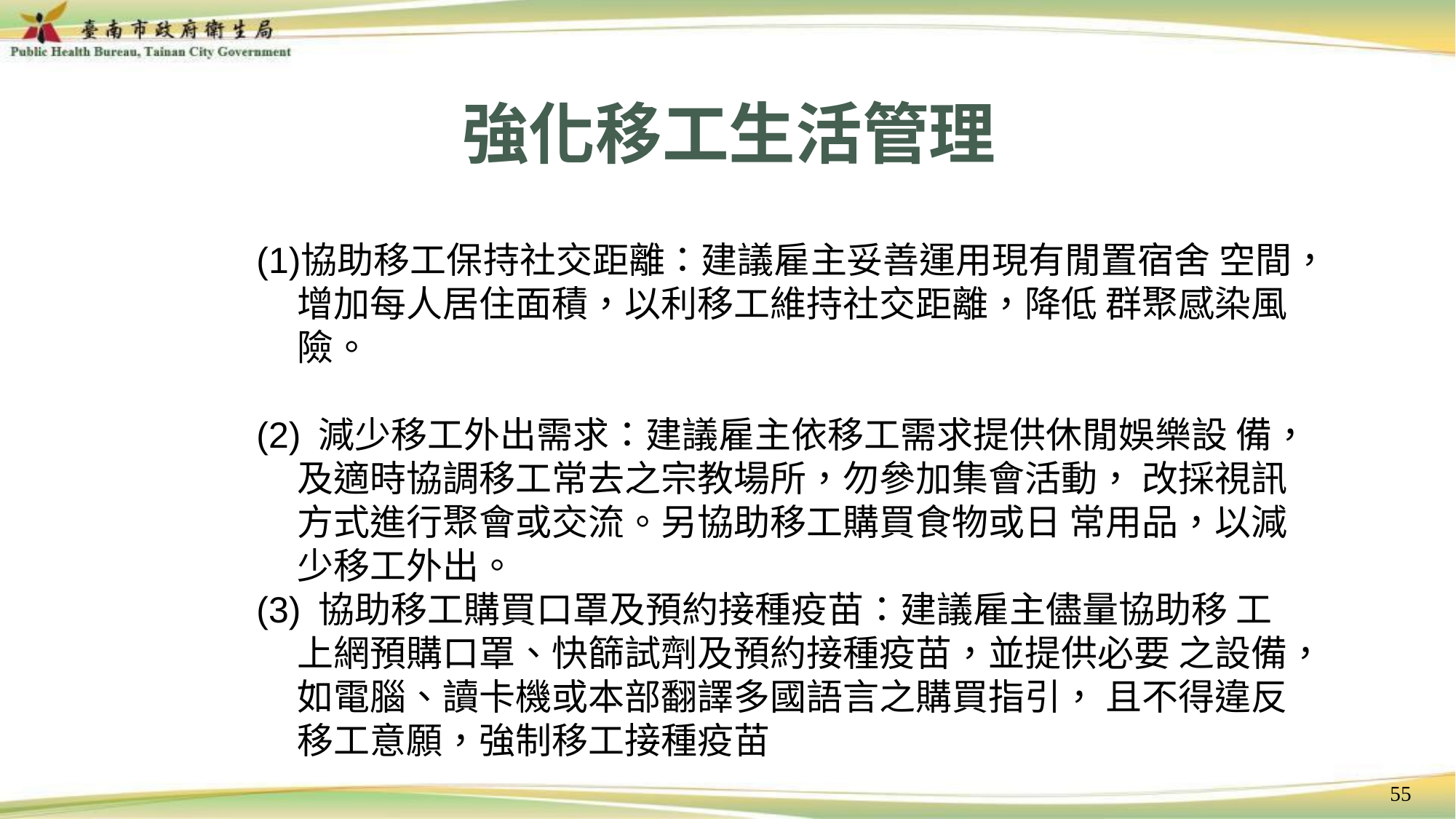

# 強化移工生活管理
協助移工保持社交距離：建議雇主妥善運用現有閒置宿舍 空間，增加每人居住面積，以利移工維持社交距離，降低 群聚感染風險。

 減少移工外出需求：建議雇主依移工需求提供休閒娛樂設 備，及適時協調移工常去之宗教場所，勿參加集會活動， 改採視訊方式進行聚會或交流。另協助移工購買食物或日 常用品，以減少移工外出。
 協助移工購買口罩及預約接種疫苗：建議雇主儘量協助移 工上網預購口罩、快篩試劑及預約接種疫苗，並提供必要 之設備，如電腦、讀卡機或本部翻譯多國語言之購買指引， 且不得違反移工意願，強制移工接種疫苗
55